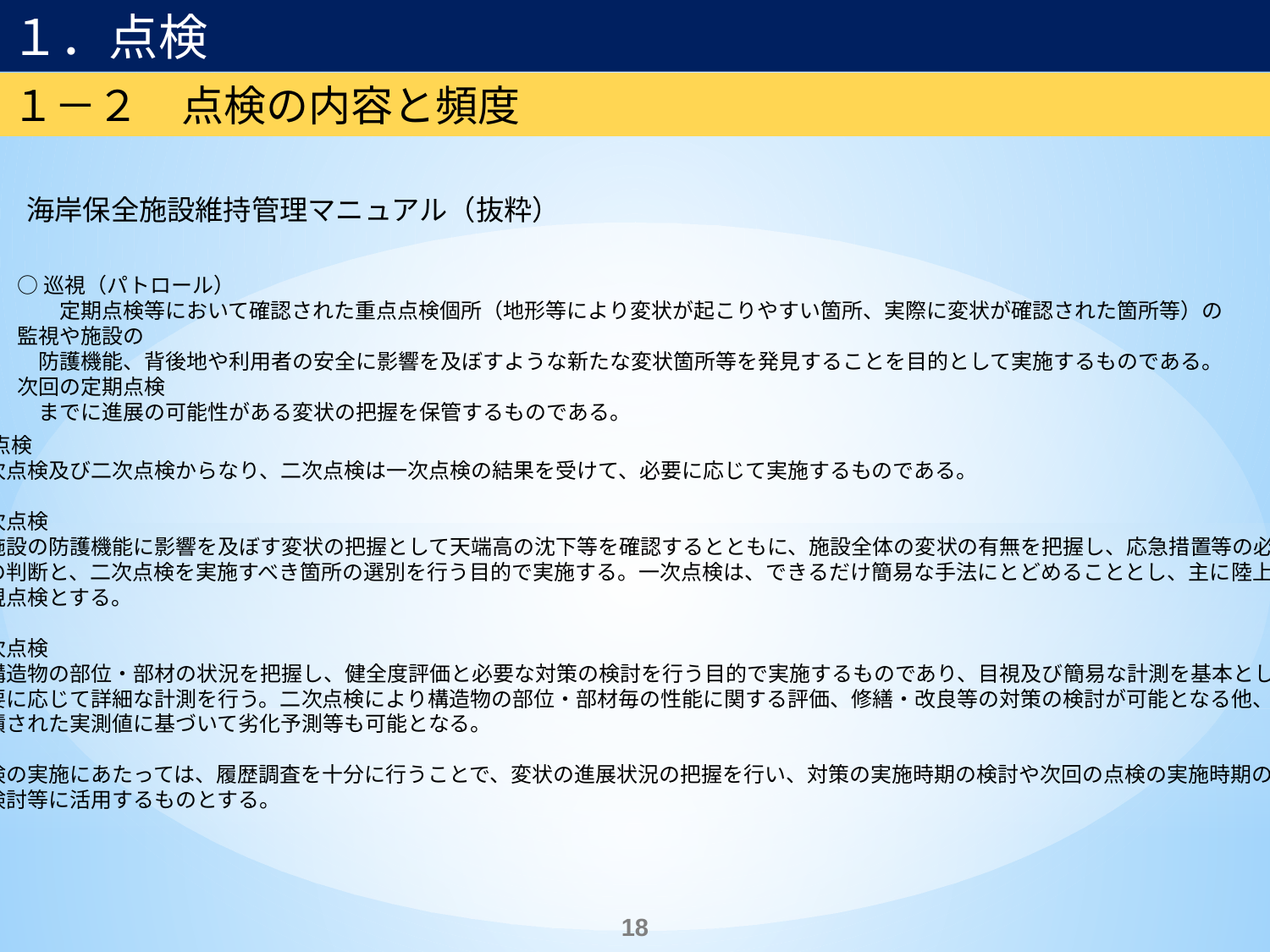

１．点検
１－２　点検の内容と頻度
海岸保全施設維持管理マニュアル（抜粋）
○巡視（パトロール）
　　定期点検等において確認された重点点検個所（地形等により変状が起こりやすい箇所、実際に変状が確認された箇所等）の監視や施設の
　防護機能、背後地や利用者の安全に影響を及ぼすような新たな変状箇所等を発見することを目的として実施するものである。次回の定期点検
　までに進展の可能性がある変状の把握を保管するものである。
○定期点検
　　一次点検及び二次点検からなり、二次点検は一次点検の結果を受けて、必要に応じて実施するものである。

　●一次点検
　　　施設の防護機能に影響を及ぼす変状の把握として天端高の沈下等を確認するとともに、施設全体の変状の有無を把握し、応急措置等の必要
　　性の判断と、二次点検を実施すべき箇所の選別を行う目的で実施する。一次点検は、できるだけ簡易な手法にとどめることとし、主に陸上からの
　　目視点検とする。

　●二次点検
　　　構造物の部位・部材の状況を把握し、健全度評価と必要な対策の検討を行う目的で実施するものであり、目視及び簡易な計測を基本とし、
　　必要に応じて詳細な計測を行う。二次点検により構造物の部位・部材毎の性能に関する評価、修繕・改良等の対策の検討が可能となる他、
　　蓄積された実測値に基づいて劣化予測等も可能となる。

　※点検の実施にあたっては、履歴調査を十分に行うことで、変状の進展状況の把握を行い、対策の実施時期の検討や次回の点検の実施時期の
　　　検討等に活用するものとする。

18